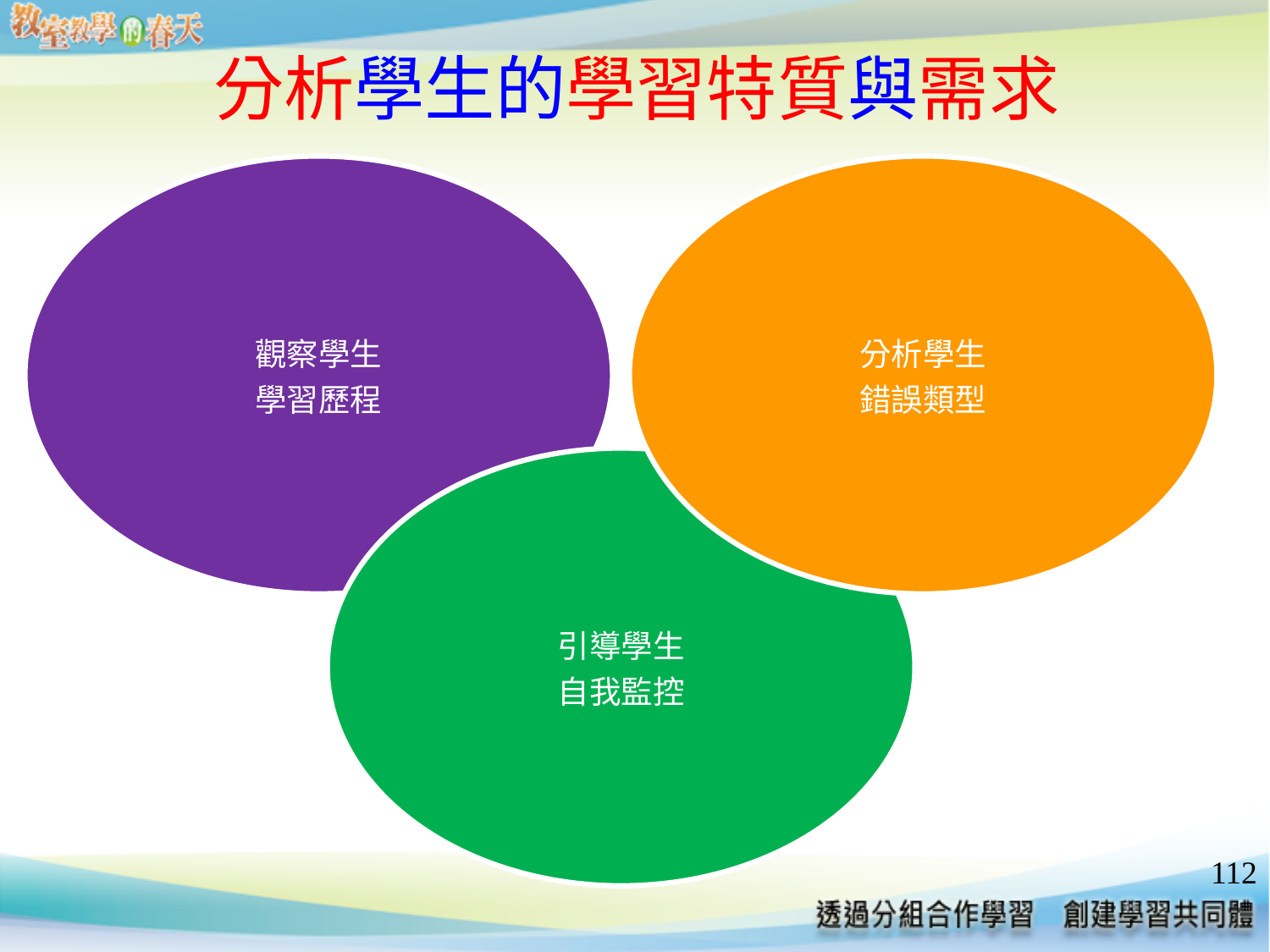

# 分析學生的學習特質與需求
引導學生
自我監控
觀察學生
學習歷程
分析學生
錯誤類型
112